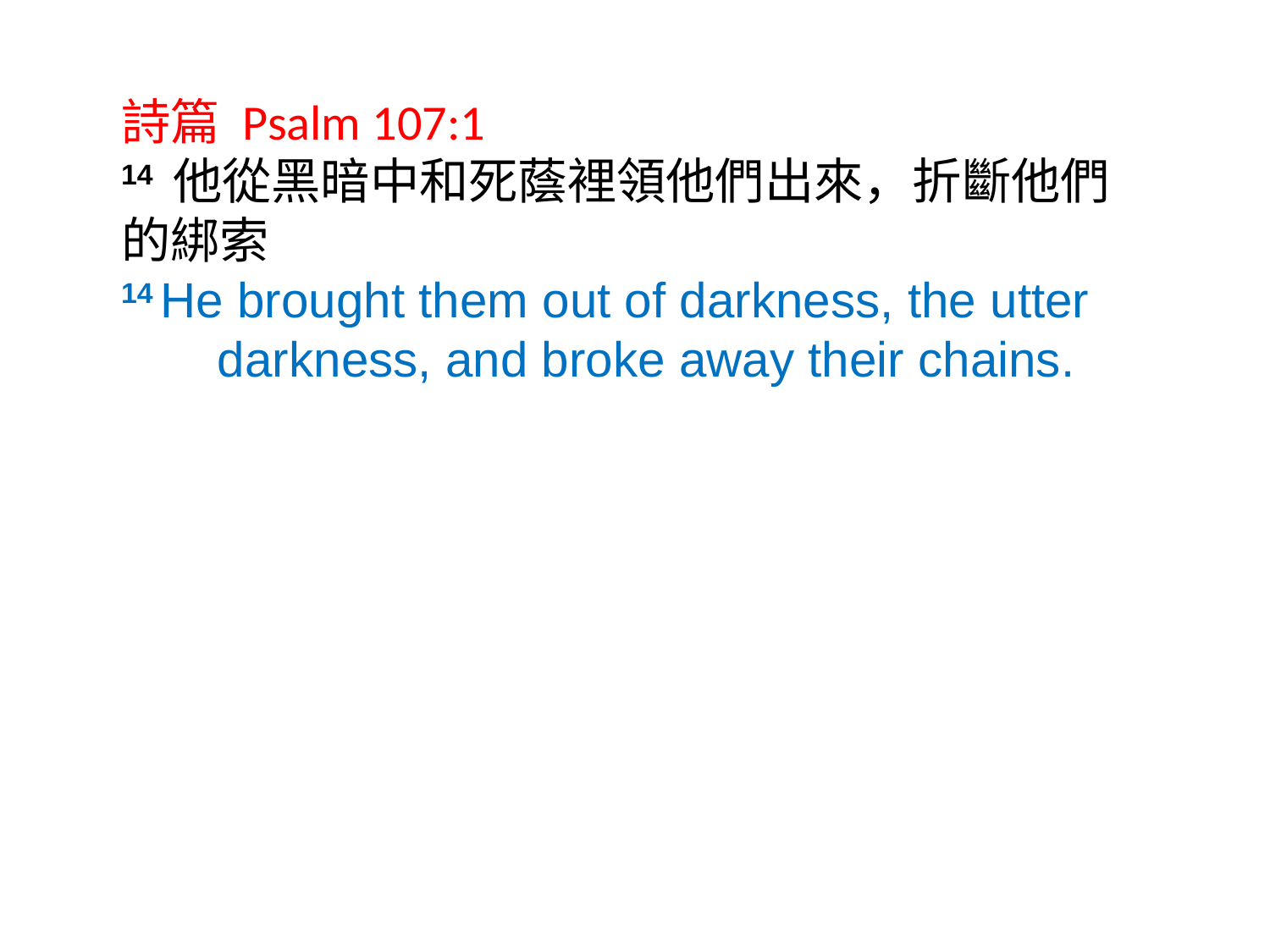

詩篇 Psalm 107:1
14 他從黑暗中和死蔭裡領他們出來，折斷他們的綁索
14 He brought them out of darkness, the utter
       darkness, and broke away their chains.